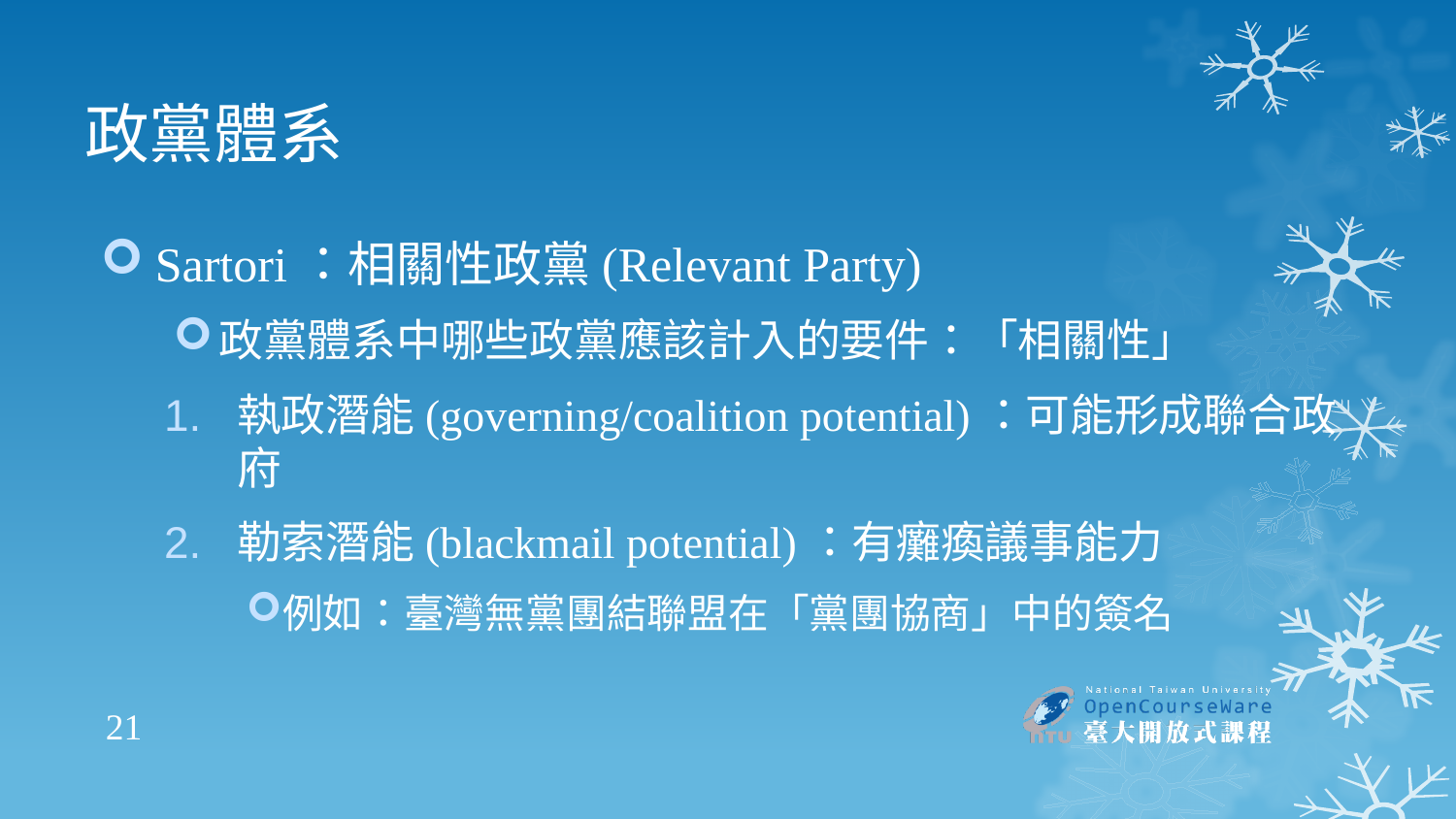

# 政黨體系
Sartori：相關性政黨(Relevant Party)
政黨體系中哪些政黨應該計入的要件：「相關性」
執政潛能(governing/coalition potential)：可能形成聯合政府
勒索潛能(blackmail potential)：有癱瘓議事能力
例如：臺灣無黨團結聯盟在「黨團協商」中的簽名

21